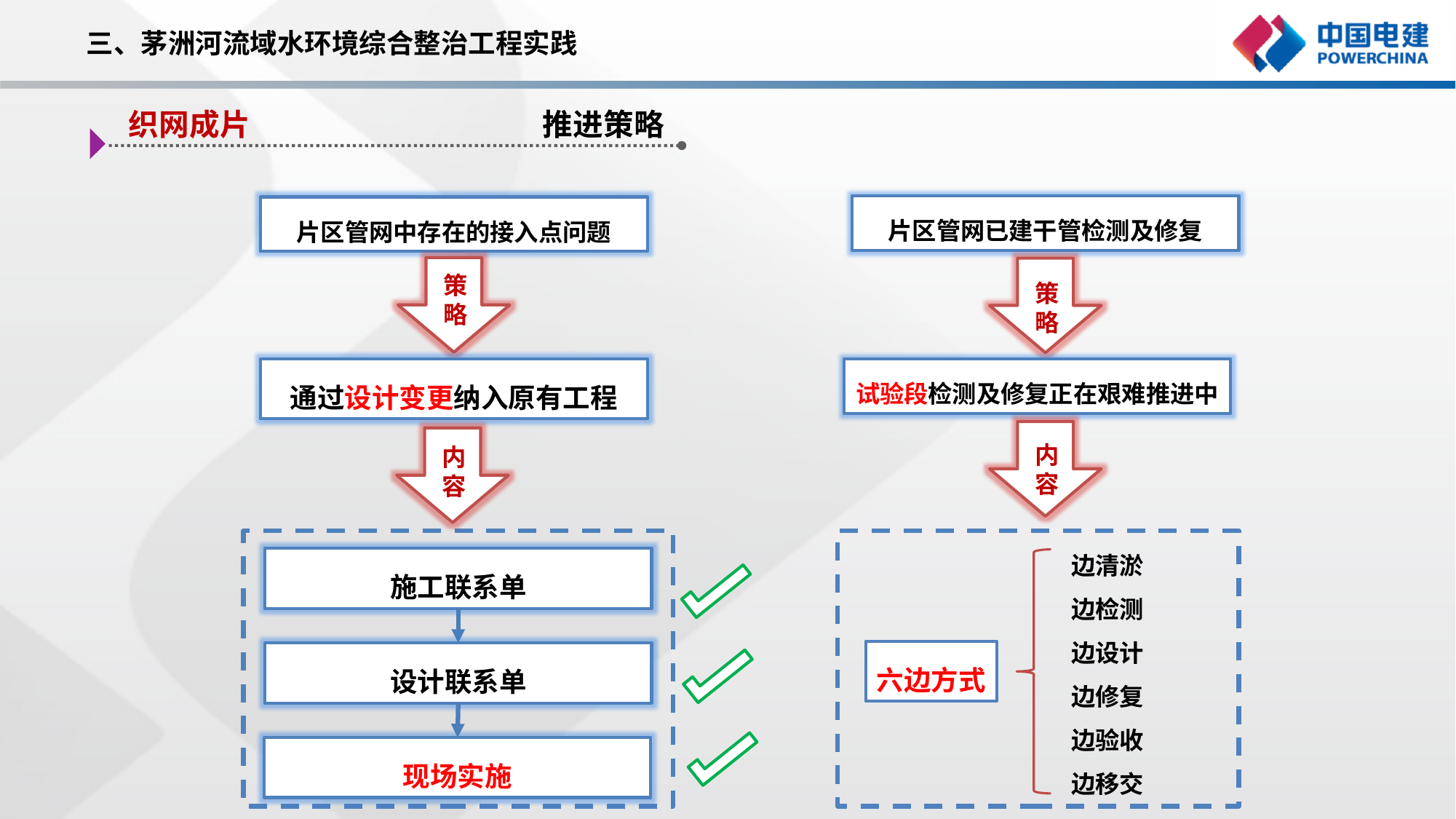

三、茅洲河流域水环境综合整治工程实践
织网成片
推进策略

片区管网已建干管检测及修复
片区管网中存在的接入点问题

策略
策略
通过设计变更纳入原有工程
试验段检测及修复正在艰难推进中

内容
内容
边清淤
边检测
边设计
边修复
边验收
边移交

施工联系单

六边方式
设计联系单

现场实施